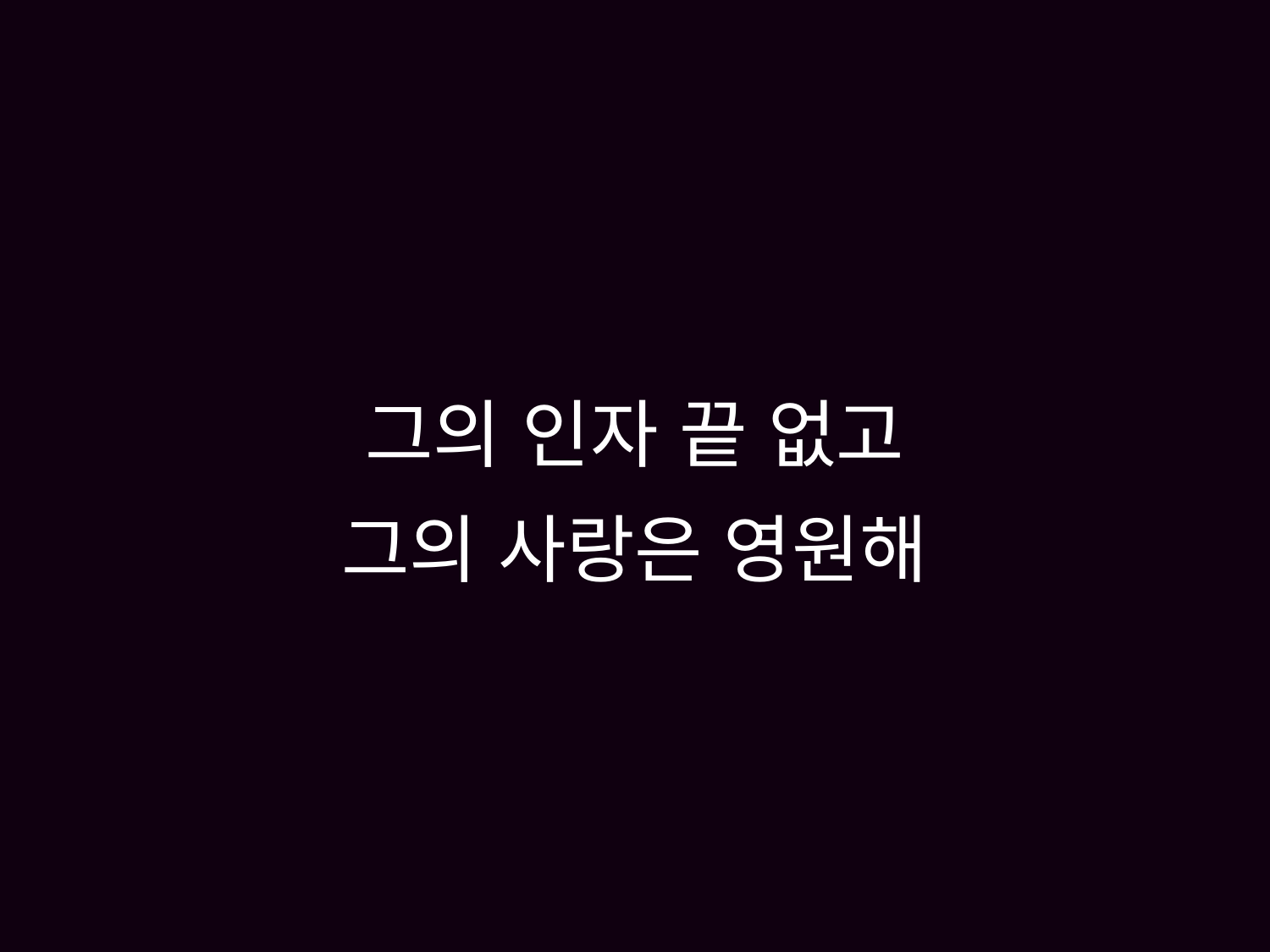

# 그의 인자 끝 없고 그의 사랑은 영원해